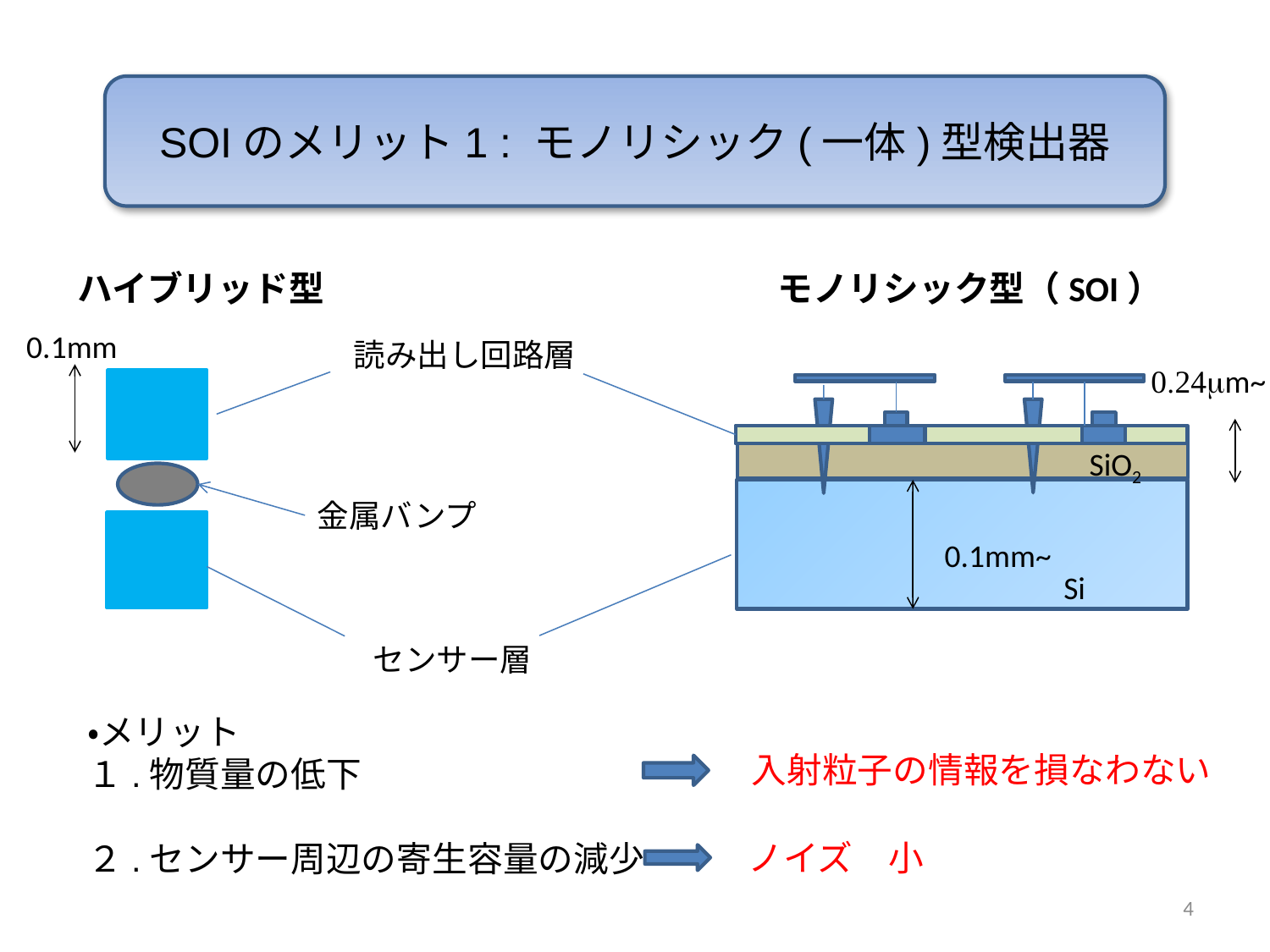

SOIのメリット1 : モノリシック(一体)型検出器
ハイブリッド型
モノリシック型（SOI）
0.1mm
読み出し回路層
0.24μm~

SiO2

金属バンプ

0.1mm~
Si
センサー層
・メリット
１.物質量の低下

２.センサー周辺の寄生容量の減少

入射粒子の情報を損なわない

ノイズ　小

4